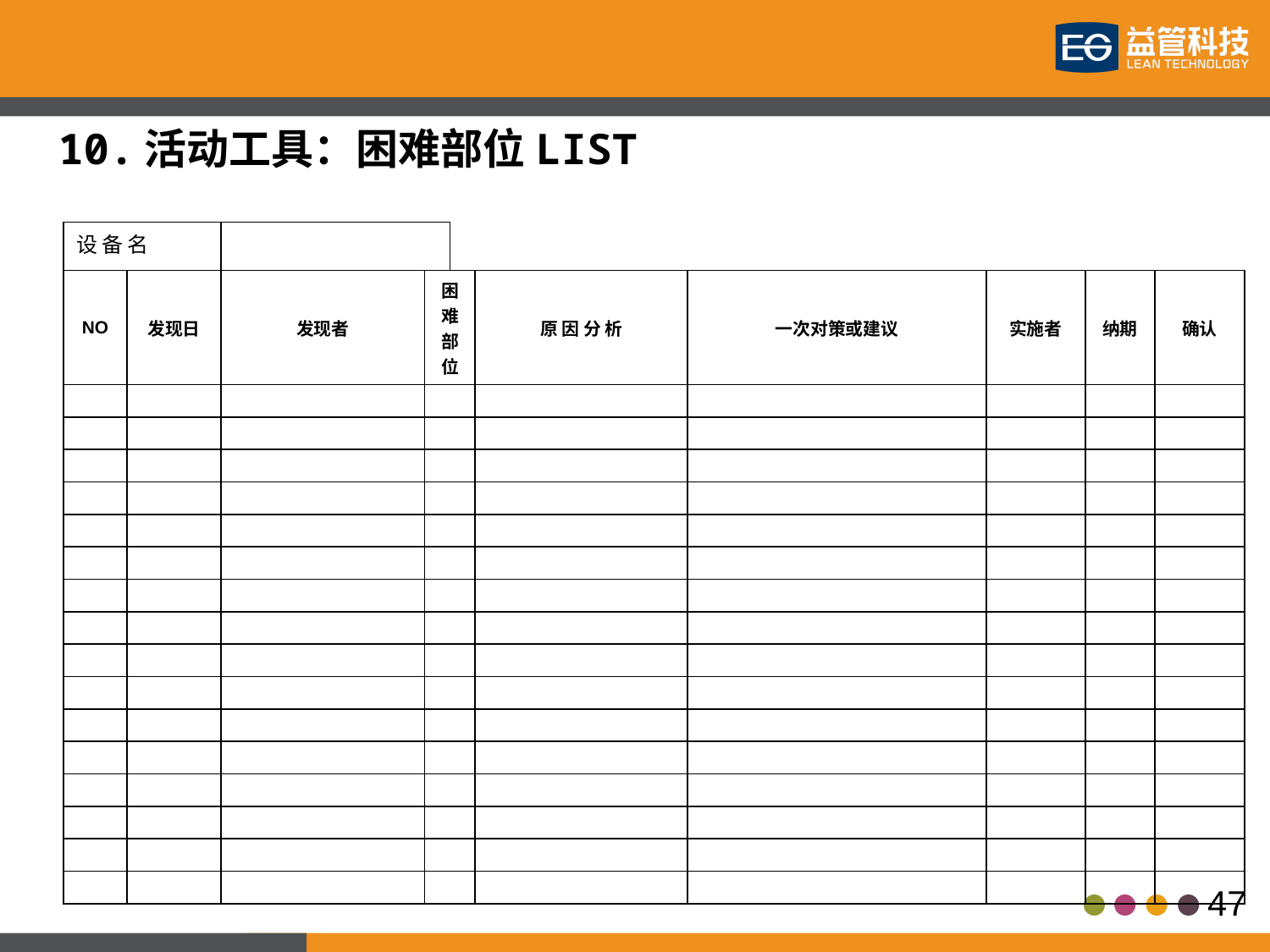

10.活动工具：困难部位LIST
| 设 备 名 |  |  |  |  |  |  |  |  |  |
| --- | --- | --- | --- | --- | --- | --- | --- | --- | --- |
| NO | 发现日 | 发现者 | 困 难 部 位 |  | 原 因 分 析 | 一次对策或建议 | 实施者 | 纳期 | 确认 |
|  |  |  |  |  |  |  |  |  |  |
|  |  |  |  |  |  |  |  |  |  |
|  |  |  |  |  |  |  |  |  |  |
|  |  |  |  |  |  |  |  |  |  |
|  |  |  |  |  |  |  |  |  |  |
|  |  |  |  |  |  |  |  |  |  |
|  |  |  |  |  |  |  |  |  |  |
|  |  |  |  |  |  |  |  |  |  |
|  |  |  |  |  |  |  |  |  |  |
|  |  |  |  |  |  |  |  |  |  |
|  |  |  |  |  |  |  |  |  |  |
|  |  |  |  |  |  |  |  |  |  |
|  |  |  |  |  |  |  |  |  |  |
|  |  |  |  |  |  |  |  |  |  |
|  |  |  |  |  |  |  |  |  |  |
|  |  |  |  |  |  |  |  |  |  |